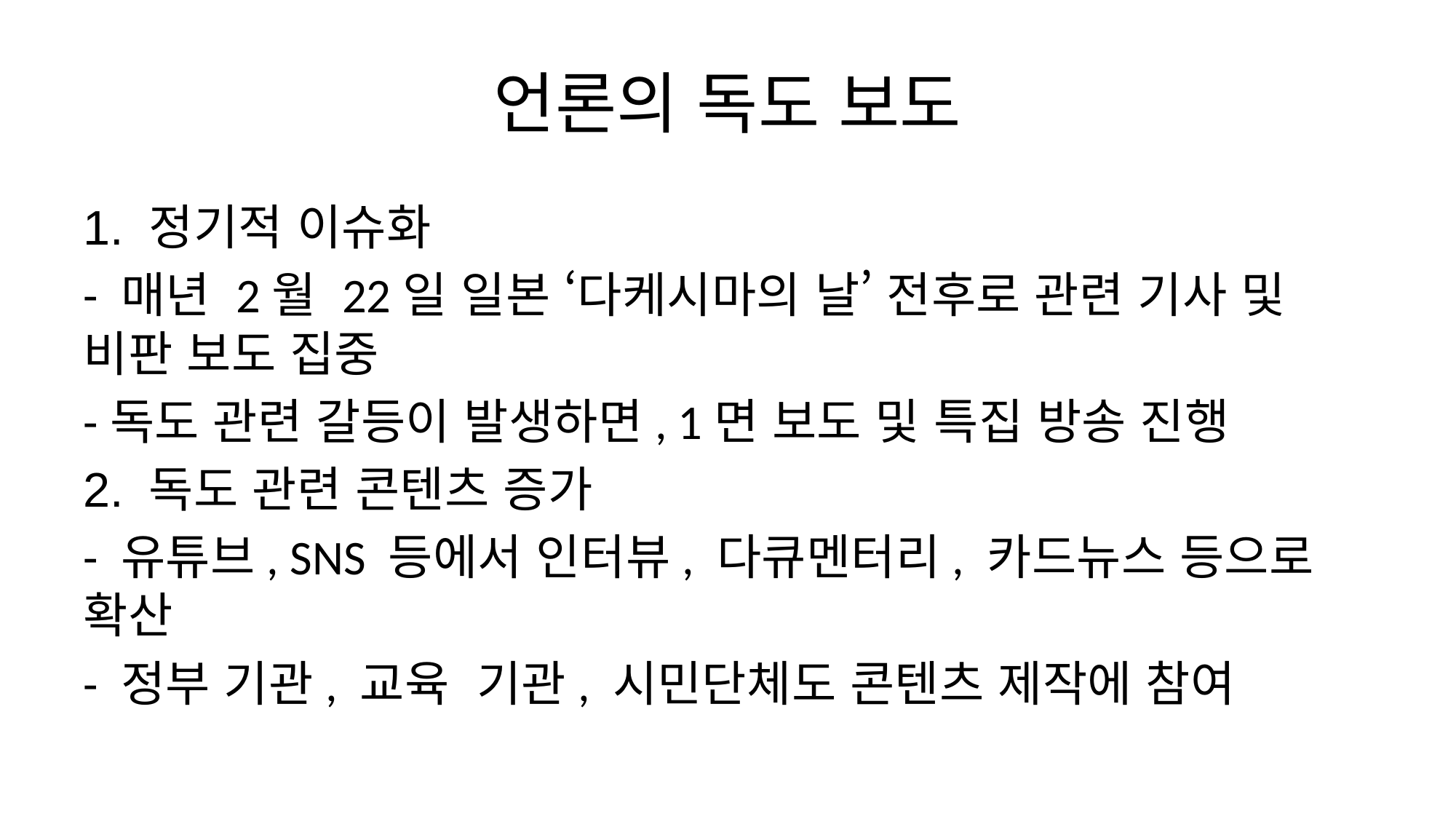

# 언론의 독도 보도
1. 정기적 이슈화
- 매년 2월 22일 일본 ‘다케시마의 날’ 전후로 관련 기사 및 비판 보도 집중
-독도 관련 갈등이 발생하면, 1면 보도 및 특집 방송 진행
2. 독도 관련 콘텐츠 증가
- 유튜브, SNS 등에서 인터뷰, 다큐멘터리, 카드뉴스 등으로 확산
- 정부 기관, 교육  기관, 시민단체도 콘텐츠 제작에 참여